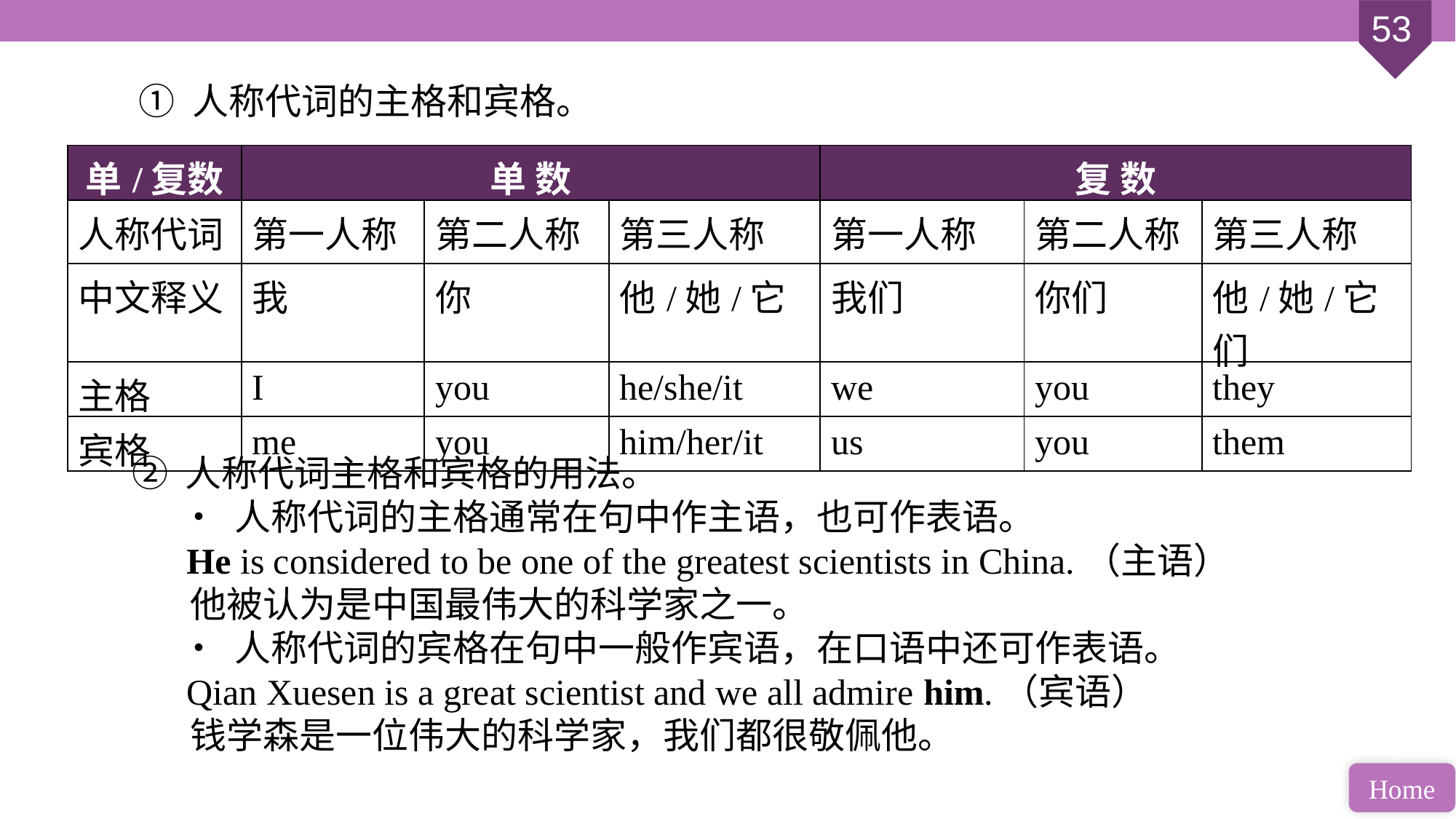

① 人称代词的主格和宾格。
| 单/复数 | 单 数 |  |  | 复 数 |  |  |
| --- | --- | --- | --- | --- | --- | --- |
| 人称代词 | 第一人称 | 第二人称 | 第三人称 | 第一人称 | 第二人称 | 第三人称 |
| 中文释义 | 我 | 你 | 他/她/它 | 我们 | 你们 | 他/她/它们 |
| 主格 | I | you | he/she/it | we | you | they |
| 宾格 | me | you | him/her/it | us | you | them |
② 人称代词主格和宾格的用法。
      • 人称代词的主格通常在句中作主语，也可作表语。
      He is considered to be one of the greatest scientists in China.（主语）
      他被认为是中国最伟大的科学家之一。
      • 人称代词的宾格在句中一般作宾语，在口语中还可作表语。
      Qian Xuesen is a great scientist and we all admire him.（宾语）
      钱学森是一位伟大的科学家，我们都很敬佩他。